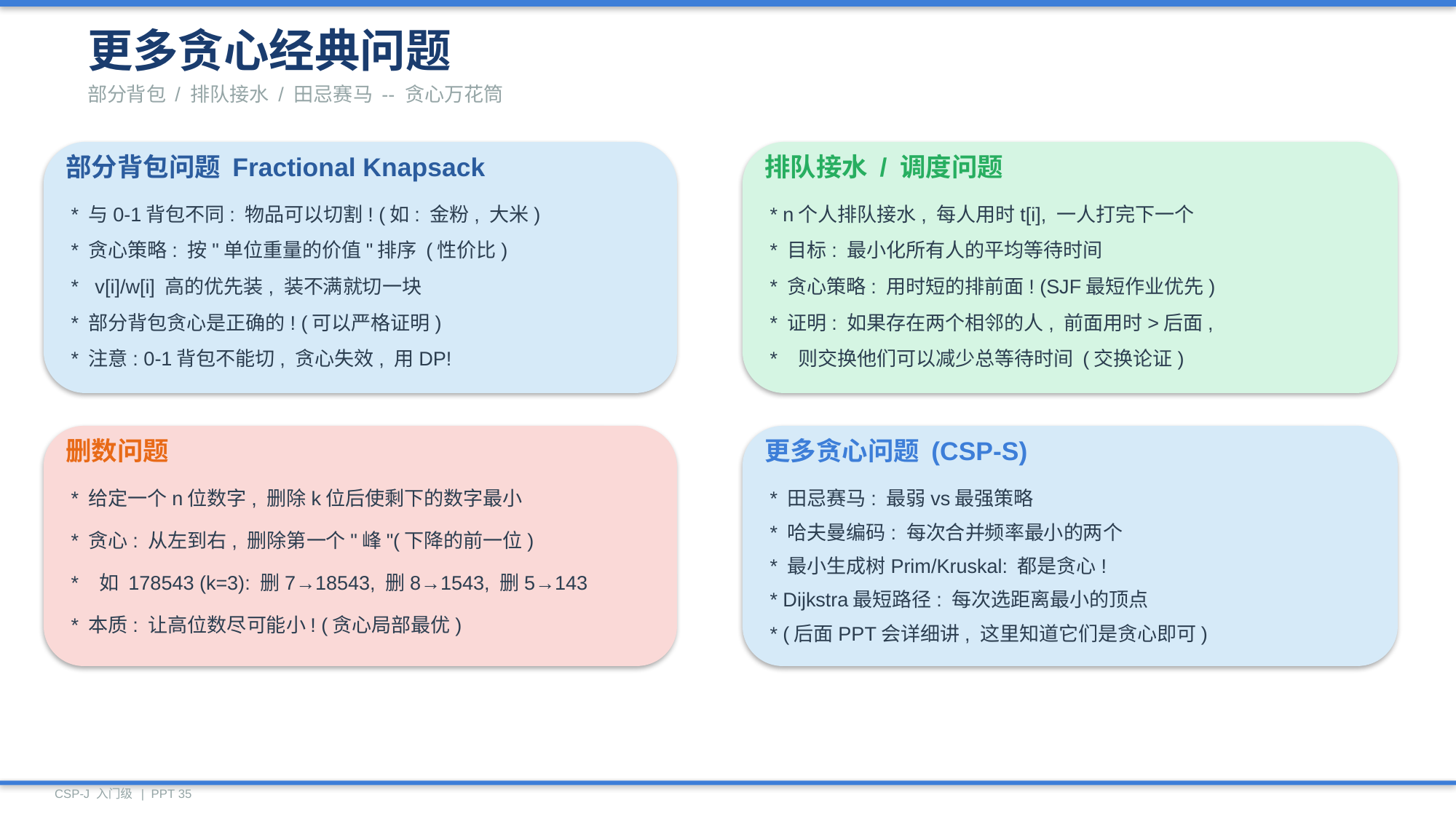

更多贪心经典问题
部分背包 / 排队接水 / 田忌赛马 -- 贪心万花筒

部分背包问题 Fractional Knapsack
排队接水 / 调度问题
* 与0-1背包不同: 物品可以切割! (如: 金粉, 大米)
* n个人排队接水, 每人用时t[i], 一人打完下一个
* 贪心策略: 按"单位重量的价值"排序 (性价比)
* 目标: 最小化所有人的平均等待时间
*   v[i]/w[i] 高的优先装, 装不满就切一块
* 贪心策略: 用时短的排前面! (SJF最短作业优先)
* 部分背包贪心是正确的! (可以严格证明)
* 证明: 如果存在两个相邻的人, 前面用时>后面,
* 注意: 0-1背包不能切, 贪心失效, 用DP!
*   则交换他们可以减少总等待时间 (交换论证)

删数问题
更多贪心问题 (CSP-S)
* 给定一个n位数字, 删除k位后使剩下的数字最小
* 田忌赛马: 最弱vs最强策略
* 哈夫曼编码: 每次合并频率最小的两个
* 贪心: 从左到右, 删除第一个"峰"(下降的前一位)
* 最小生成树Prim/Kruskal: 都是贪心!
*   如 178543 (k=3): 删7→18543, 删8→1543, 删5→143
* Dijkstra最短路径: 每次选距离最小的顶点
* 本质: 让高位数尽可能小! (贪心局部最优)
* (后面PPT会详细讲, 这里知道它们是贪心即可)

CSP-J 入门级  |  PPT 35